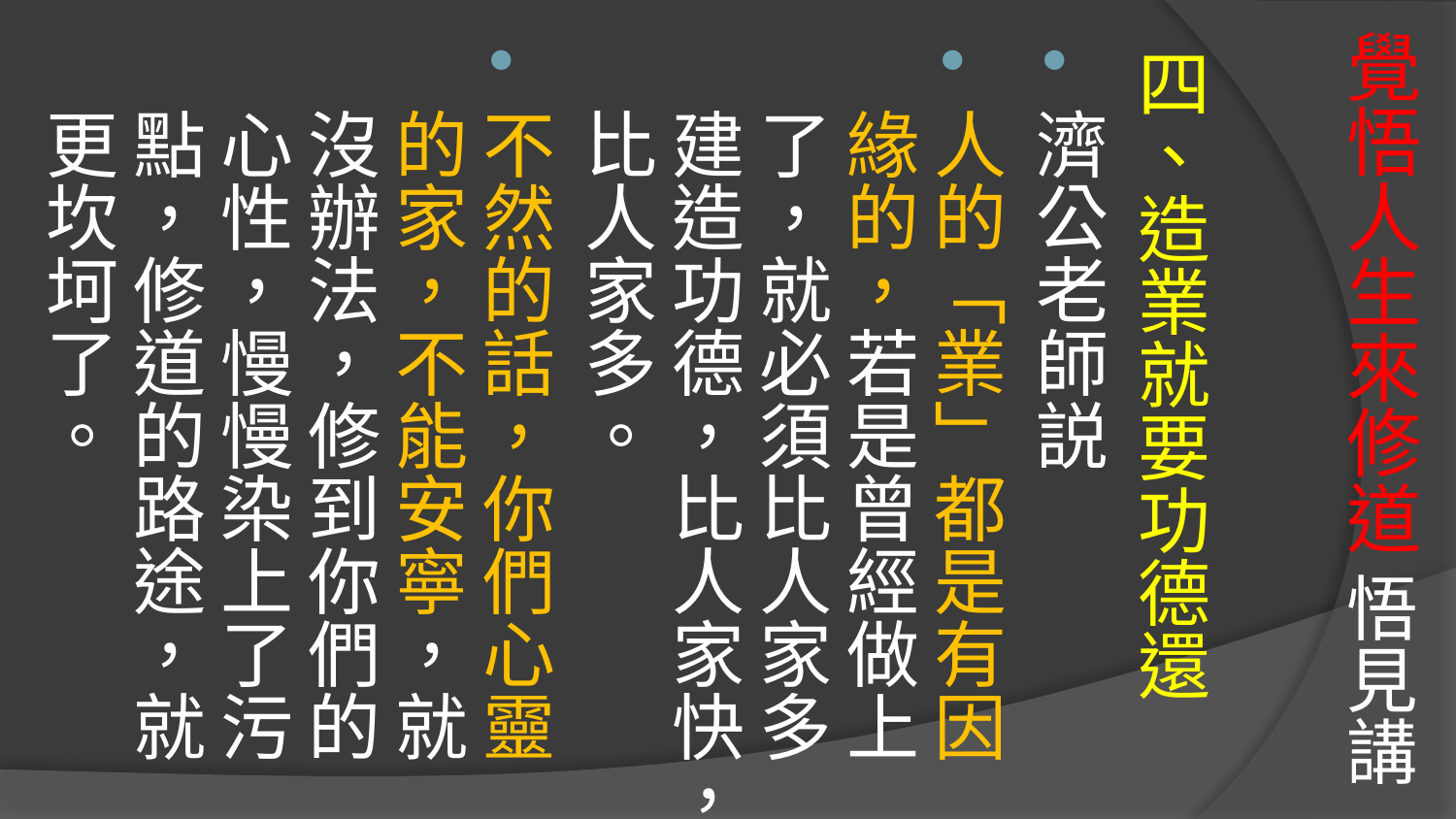

# 覺悟人生來修道 悟見講
四、造業就要功德還
濟公老師説
人的「業」都是有因緣的，若是曾經做上了，就必須比人家多建造功德，比人家快，比人家多。
不然的話，你們心靈的家，不能安寧，就沒辦法，修到你們的心性，慢慢染上了污點，修道的路途，就更坎坷了。